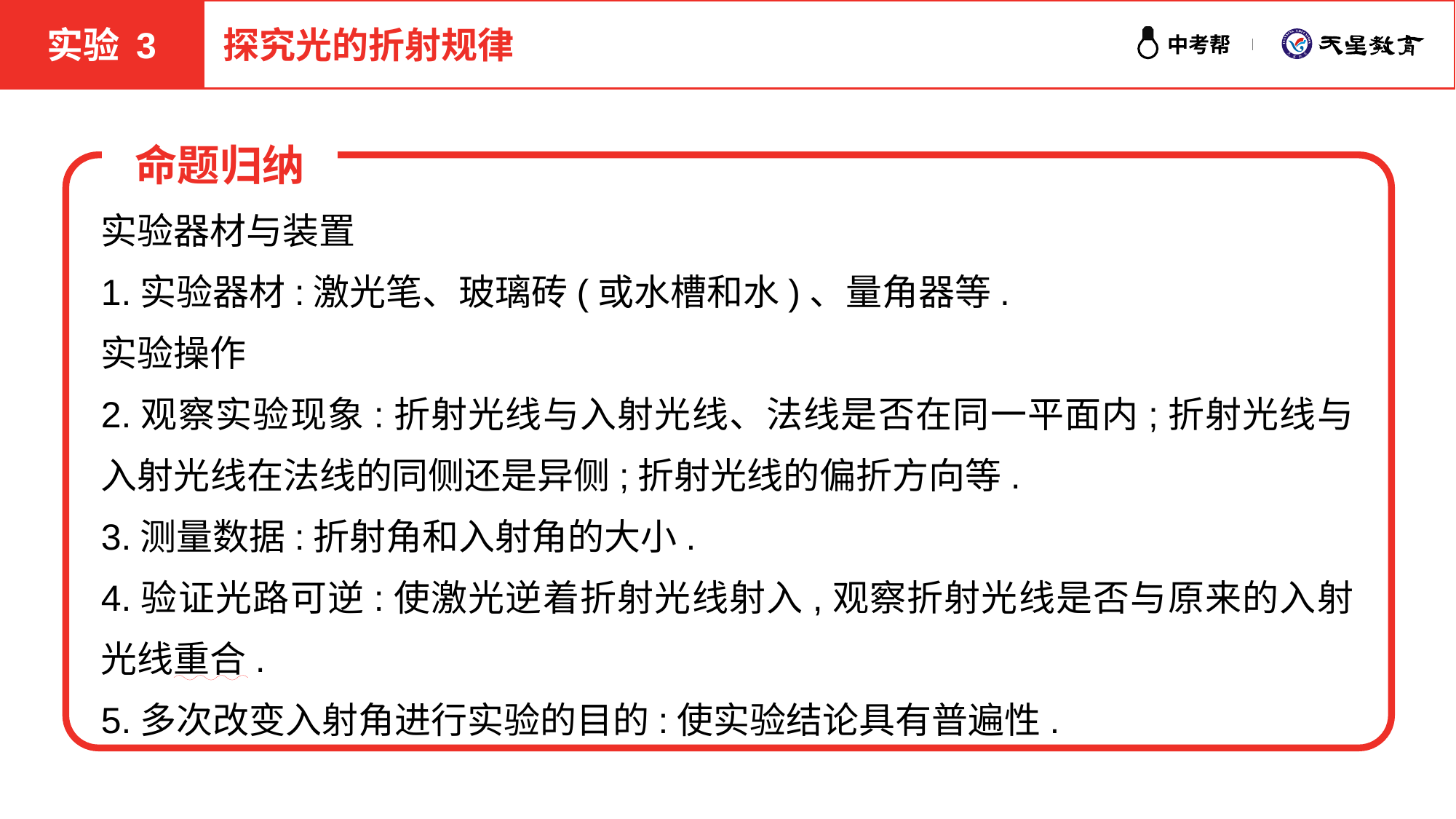

实验 3
探究光的折射规律
命题归纳

实验器材与装置
1.实验器材:激光笔、玻璃砖(或水槽和水)、量角器等.
实验操作
2.观察实验现象:折射光线与入射光线、法线是否在同一平面内;折射光线与入射光线在法线的同侧还是异侧;折射光线的偏折方向等.
3.测量数据:折射角和入射角的大小.
4.验证光路可逆:使激光逆着折射光线射入,观察折射光线是否与原来的入射光线重合.
5.多次改变入射角进行实验的目的:使实验结论具有普遍性.